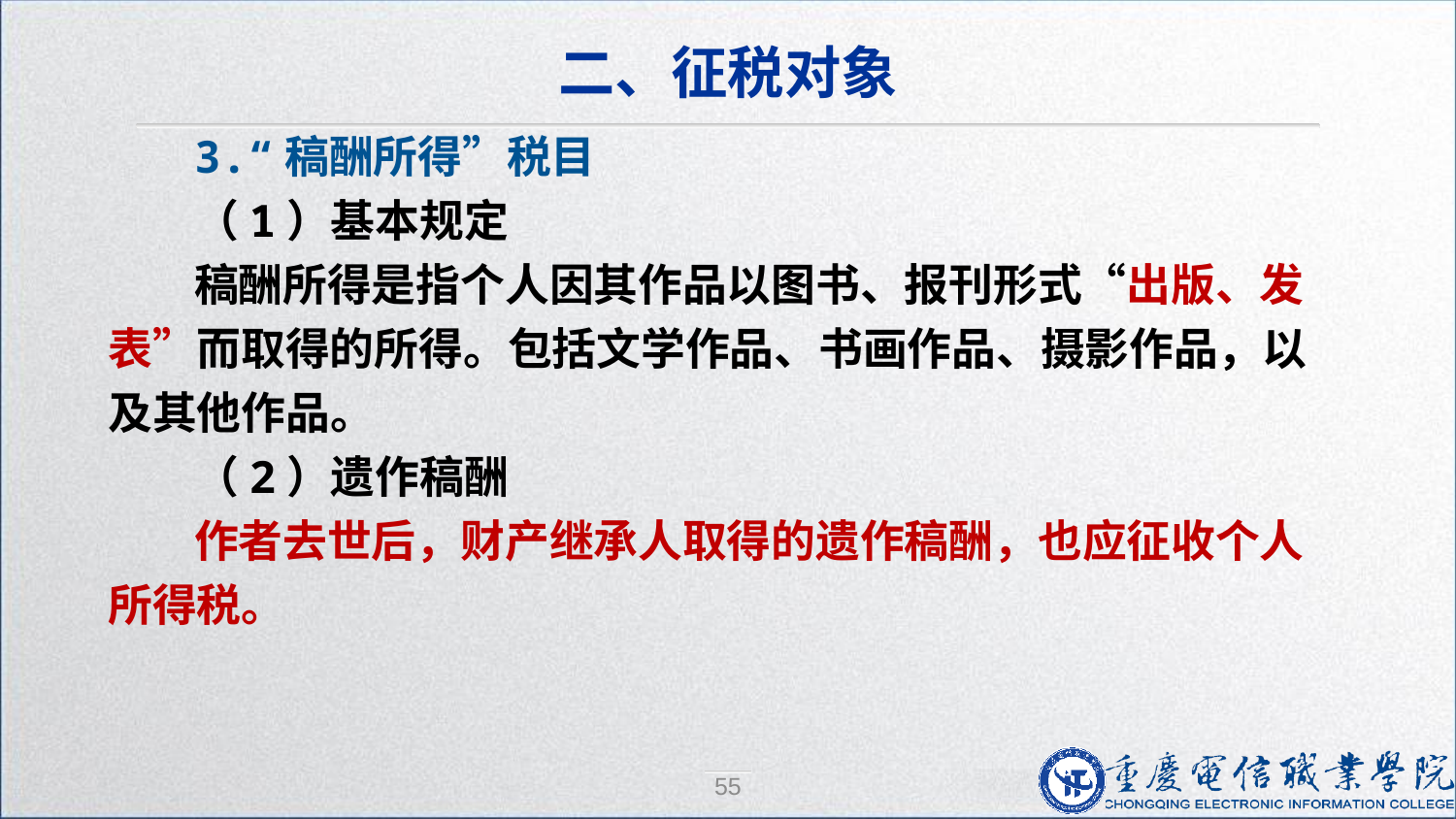

二、征税对象
3.“稿酬所得”税目
（1）基本规定
稿酬所得是指个人因其作品以图书、报刊形式“出版、发表”而取得的所得。包括文学作品、书画作品、摄影作品，以及其他作品。
（2）遗作稿酬
作者去世后，财产继承人取得的遗作稿酬，也应征收个人所得税。
55